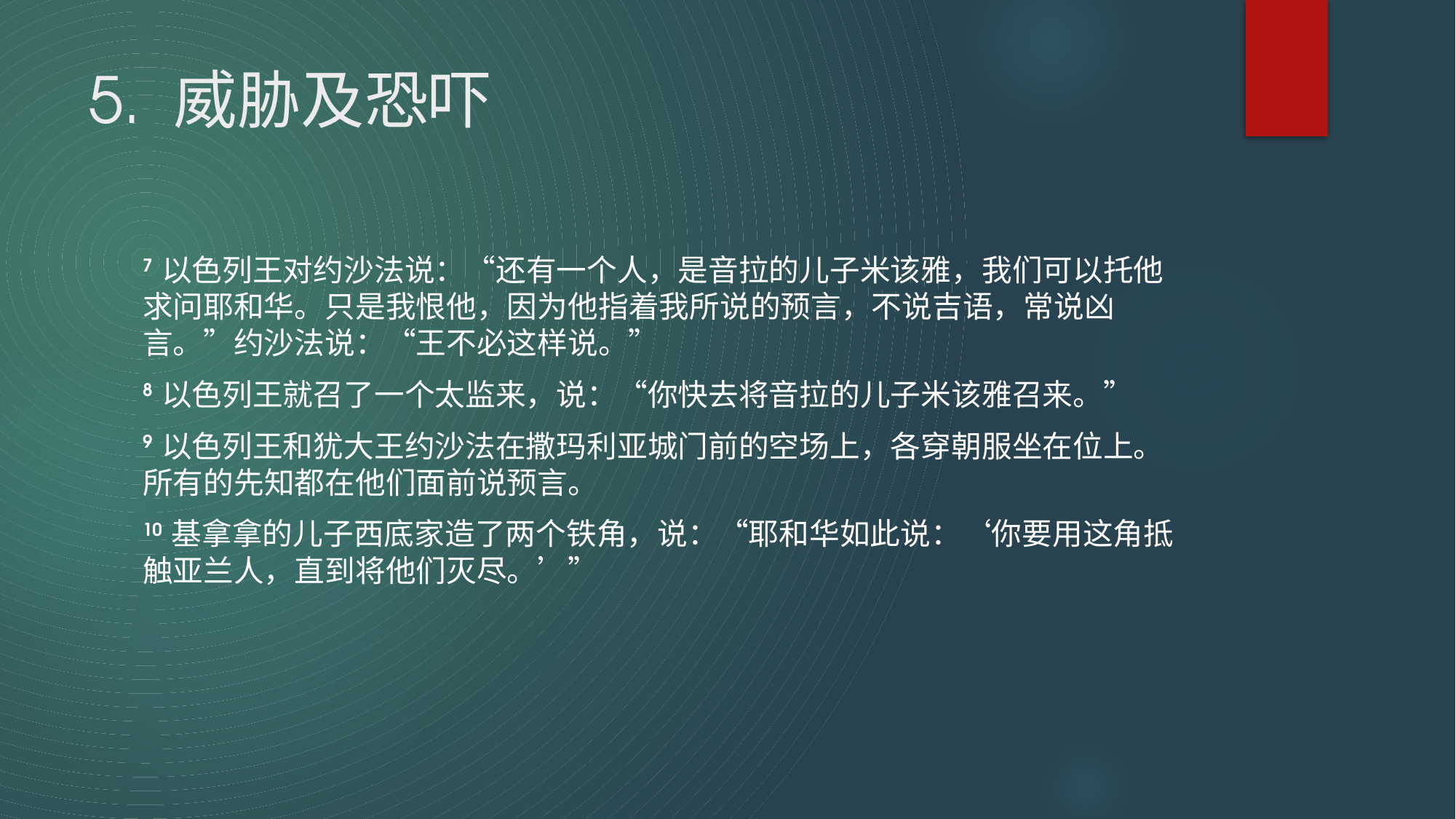

# 5. 威胁及恐吓
7 以色列王对约沙法说：“还有一个人，是音拉的儿子米该雅，我们可以托他求问耶和华。只是我恨他，因为他指着我所说的预言，不说吉语，常说凶言。”约沙法说：“王不必这样说。”
8 以色列王就召了一个太监来，说：“你快去将音拉的儿子米该雅召来。”
9 以色列王和犹大王约沙法在撒玛利亚城门前的空场上，各穿朝服坐在位上。所有的先知都在他们面前说预言。
10 基拿拿的儿子西底家造了两个铁角，说：“耶和华如此说：‘你要用这角抵触亚兰人，直到将他们灭尽。’”